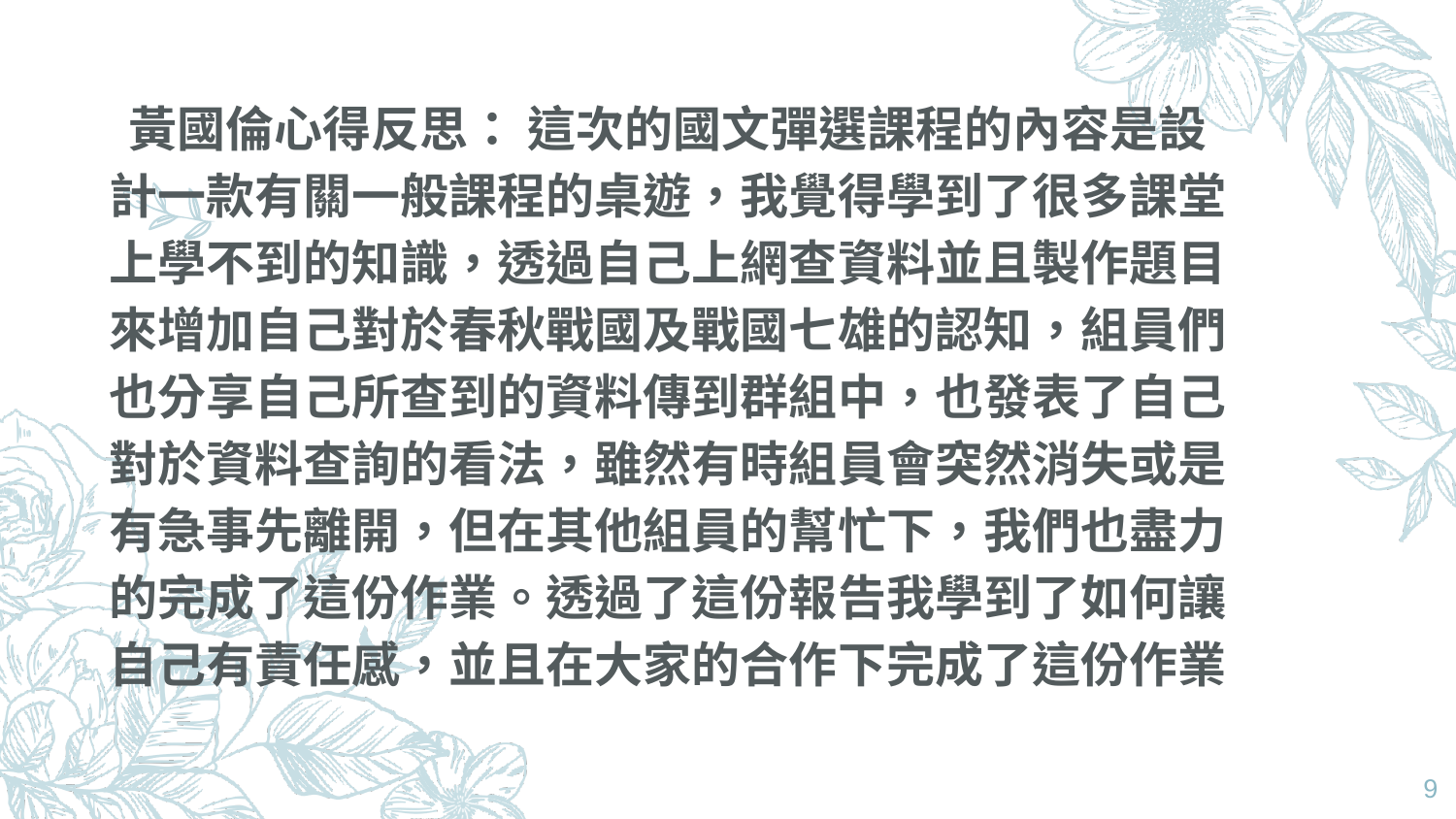

黃國倫心得反思： 這次的國文彈選課程的內容是設計一款有關一般課程的桌遊，我覺得學到了很多課堂上學不到的知識，透過自己上網查資料並且製作題目來增加自己對於春秋戰國及戰國七雄的認知，組員們也分享自己所查到的資料傳到群組中，也發表了自己對於資料查詢的看法，雖然有時組員會突然消失或是有急事先離開，但在其他組員的幫忙下，我們也盡力的完成了這份作業。透過了這份報告我學到了如何讓自己有責任感，並且在大家的合作下完成了這份作業

9